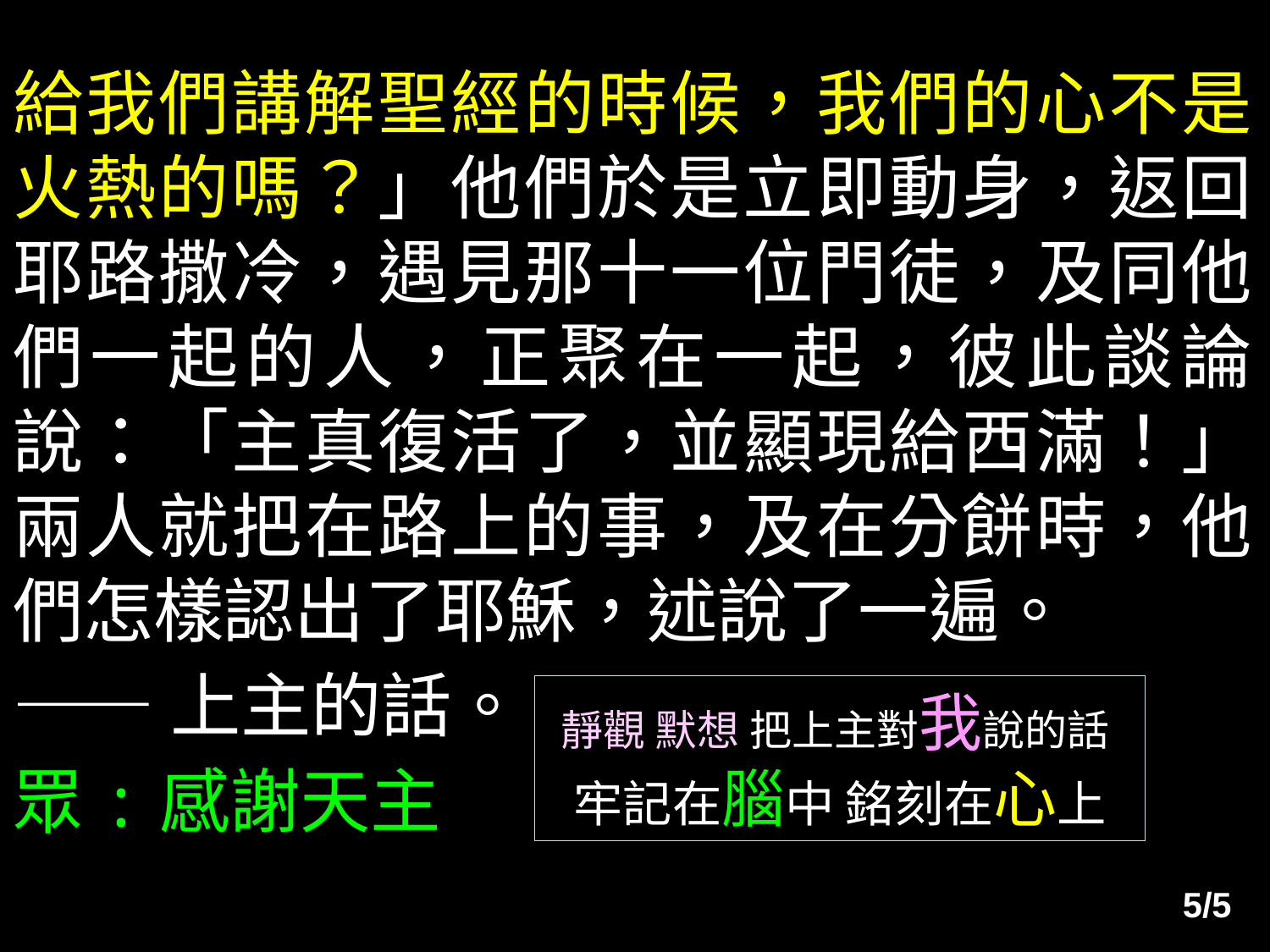

給我們講解聖經的時候，我們的心不是火熱的嗎？」他們於是立即動身，返回耶路撒冷，遇見那十一位門徒，及同他們一起的人，正聚在一起，彼此談論說：「主真復活了，並顯現給西滿！」兩人就把在路上的事，及在分餅時，他們怎樣認出了耶穌，述說了一遍。
——上主的話。
眾:感謝天主

靜觀 默想 把上主對我說的話
牢記在腦中 銘刻在心上
5/5